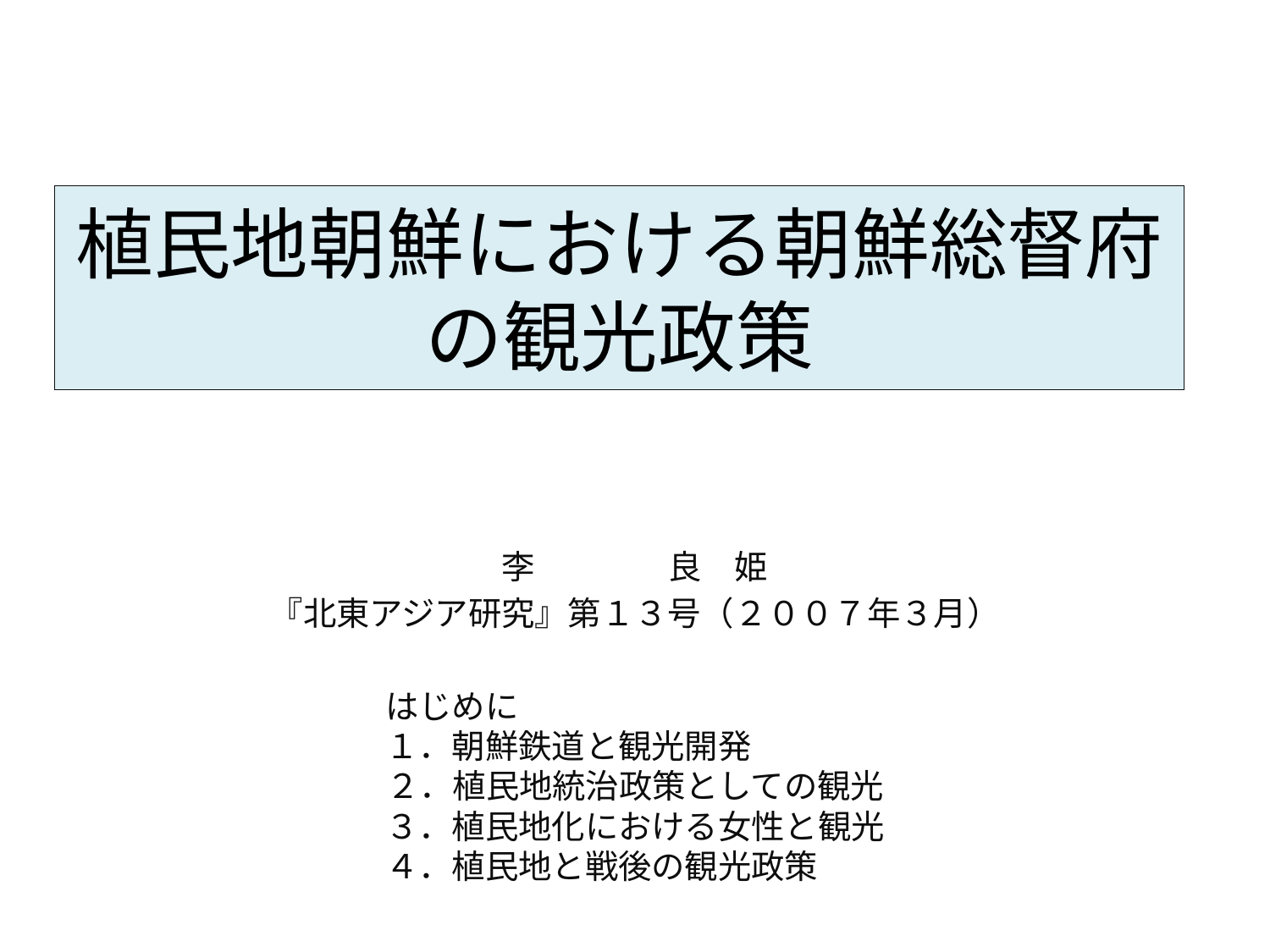

# 植民地朝鮮における朝鮮総督府の観光政策
李　　　　良　姫
『北東アジア研究』第１３号（２００７年３月）

はじめに　　　　　　　　　　　
１．朝鮮鉄道と観光開発　　　　
２．植民地統治政策としての観光
３．植民地化における女性と観光
４．植民地と戦後の観光政策